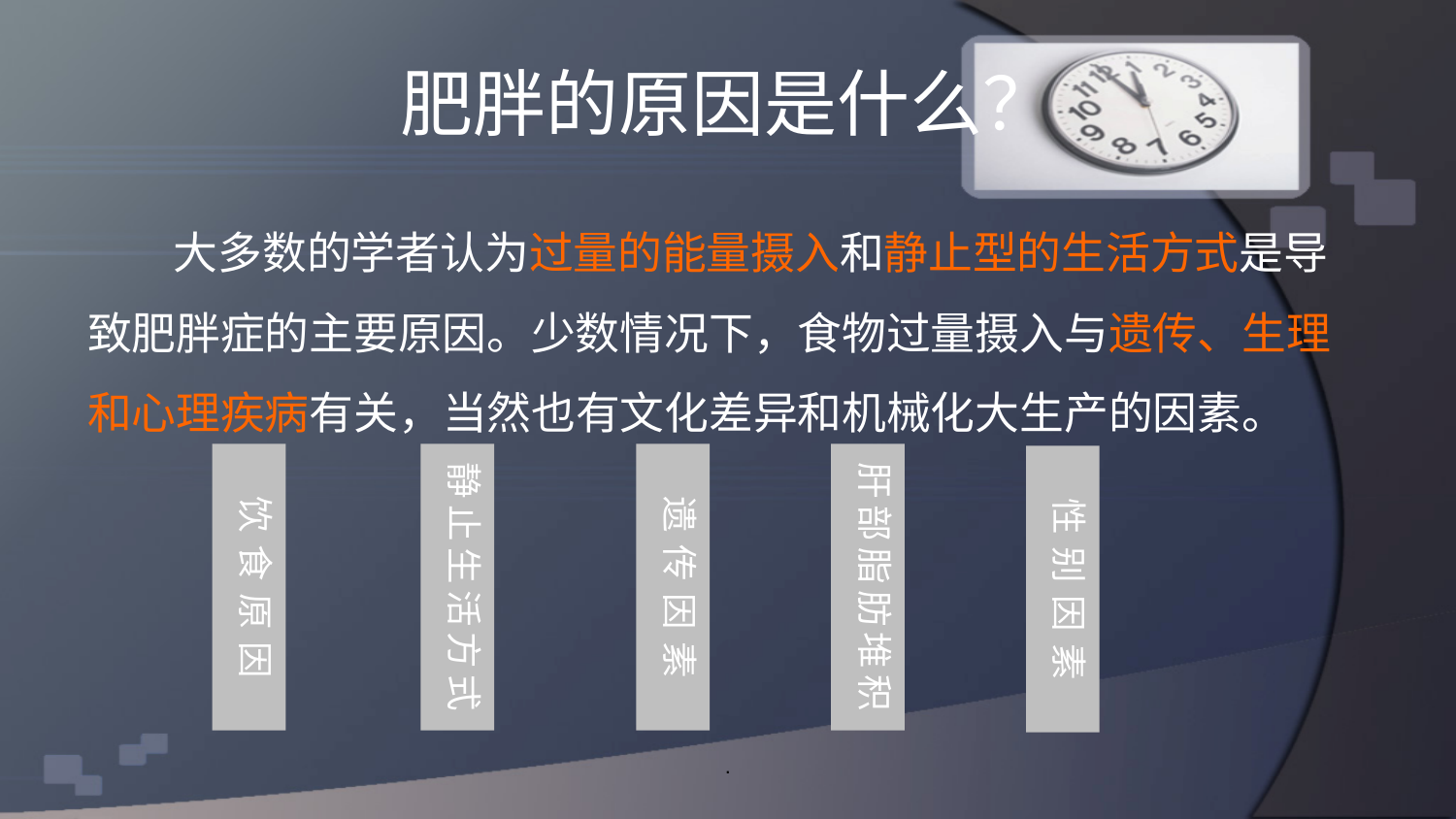

# 肥胖的原因是什么？
大多数的学者认为过量的能量摄入和静止型的生活方式是导致肥胖症的主要原因。少数情况下，食物过量摄入与遗传、生理和心理疾病有关，当然也有文化差异和机械化大生产的因素。
饮食原因
静止生活方式
遗传因素
肝部脂肪堆积
性别因素
.